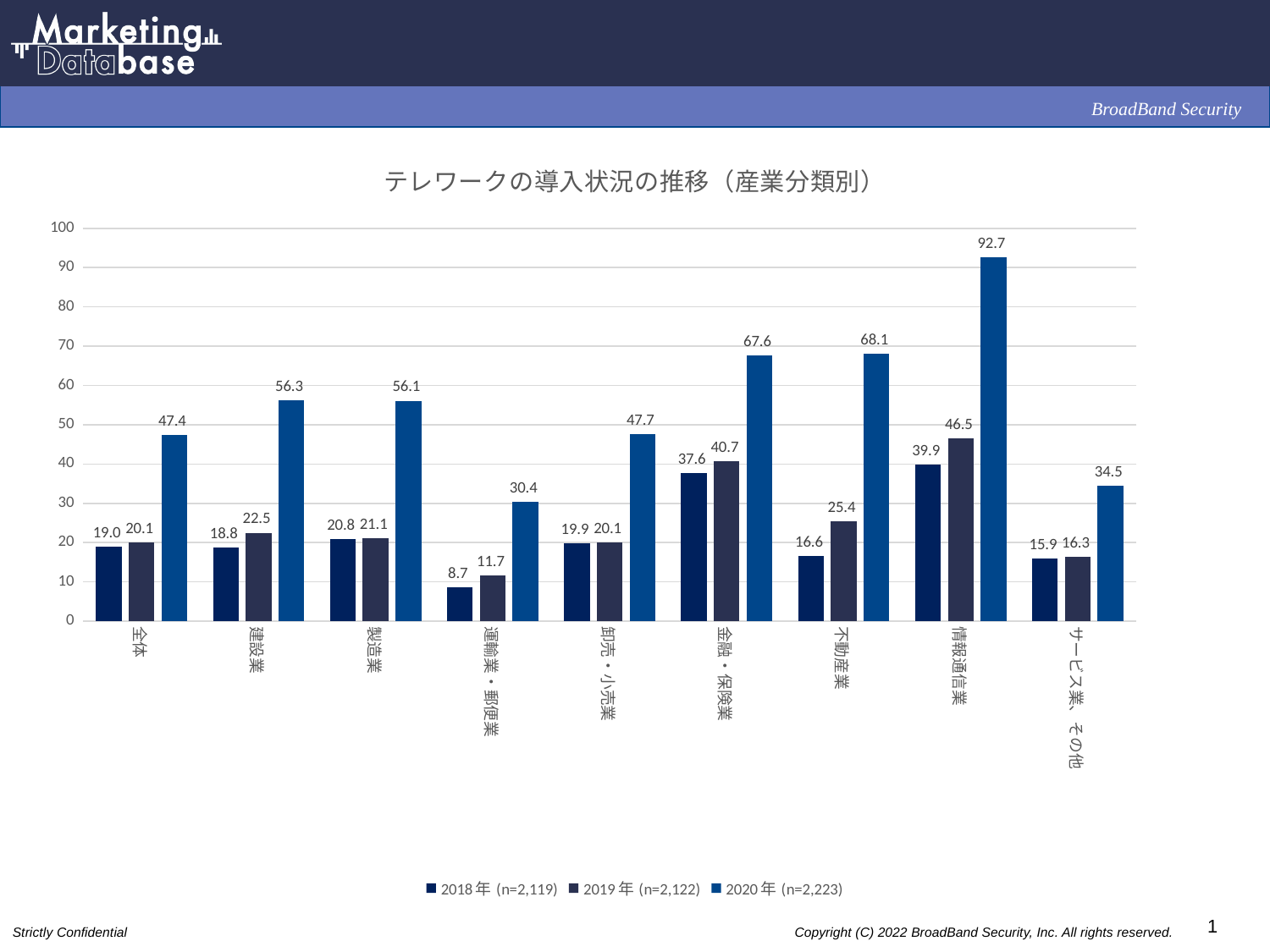

### Chart: テレワークの導入状況の推移（産業分類別）

| Category | 2018年(n=2,119) | 2019年(n=2,122) | 2020年(n=2,223) |
|---|---|---|---|
| 全体 | 19.0 | 20.1 | 47.4 |
| 建設業 | 18.8 | 22.5 | 56.3 |
| 製造業 | 20.8 | 21.1 | 56.1 |
| 運輸業・郵便業 | 8.7 | 11.7 | 30.4 |
| 卸売・小売業 | 19.9 | 20.1 | 47.7 |
| 金融・保険業 | 37.6 | 40.7 | 67.6 |
| 不動産業 | 16.6 | 25.4 | 68.1 |
| 情報通信業 | 39.9 | 46.5 | 92.7 |
| サービス業、その他 | 15.9 | 16.3 | 34.5 |